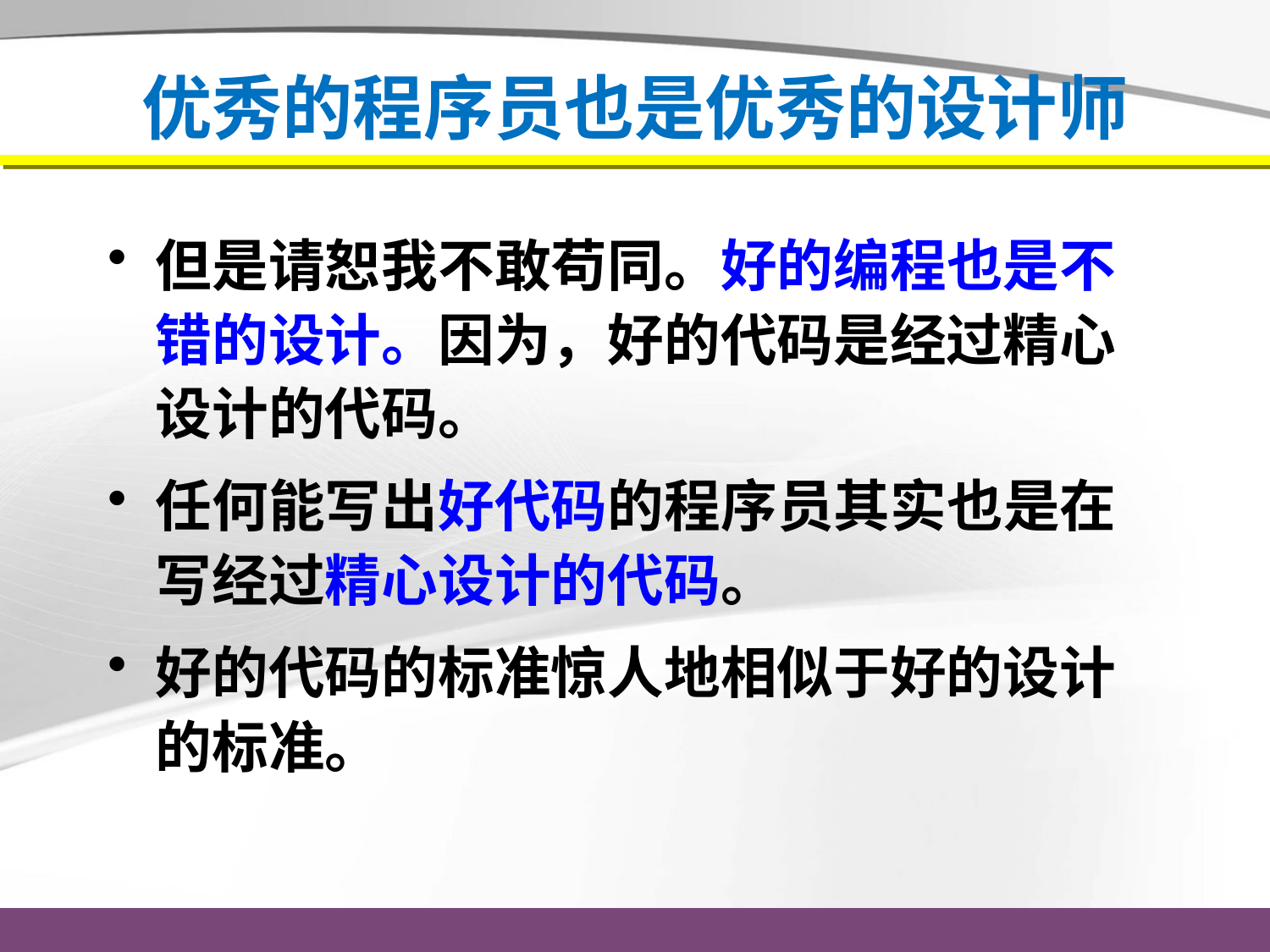

# 优秀的程序员也是优秀的设计师
但是请恕我不敢苟同。好的编程也是不错的设计。因为，好的代码是经过精心设计的代码。
任何能写出好代码的程序员其实也是在写经过精心设计的代码。
好的代码的标准惊人地相似于好的设计的标准。